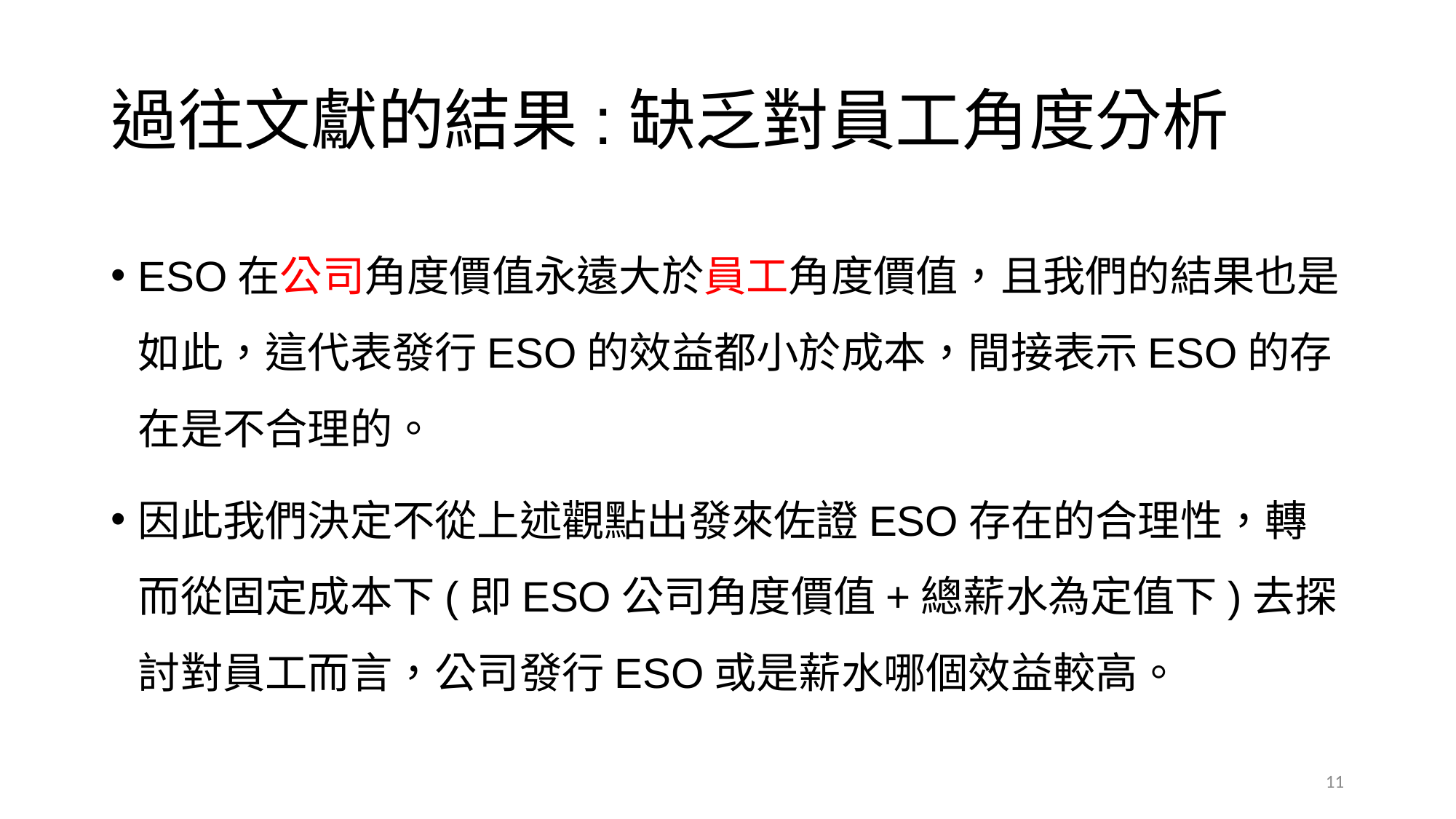

# 過往文獻的結果:缺乏對員工角度分析
ESO在公司角度價值永遠大於員工角度價值，且我們的結果也是如此，這代表發行ESO的效益都小於成本，間接表示ESO的存在是不合理的。
因此我們決定不從上述觀點出發來佐證ESO存在的合理性，轉而從固定成本下(即ESO公司角度價值+總薪水為定值下)去探討對員工而言，公司發行ESO或是薪水哪個效益較高。

11